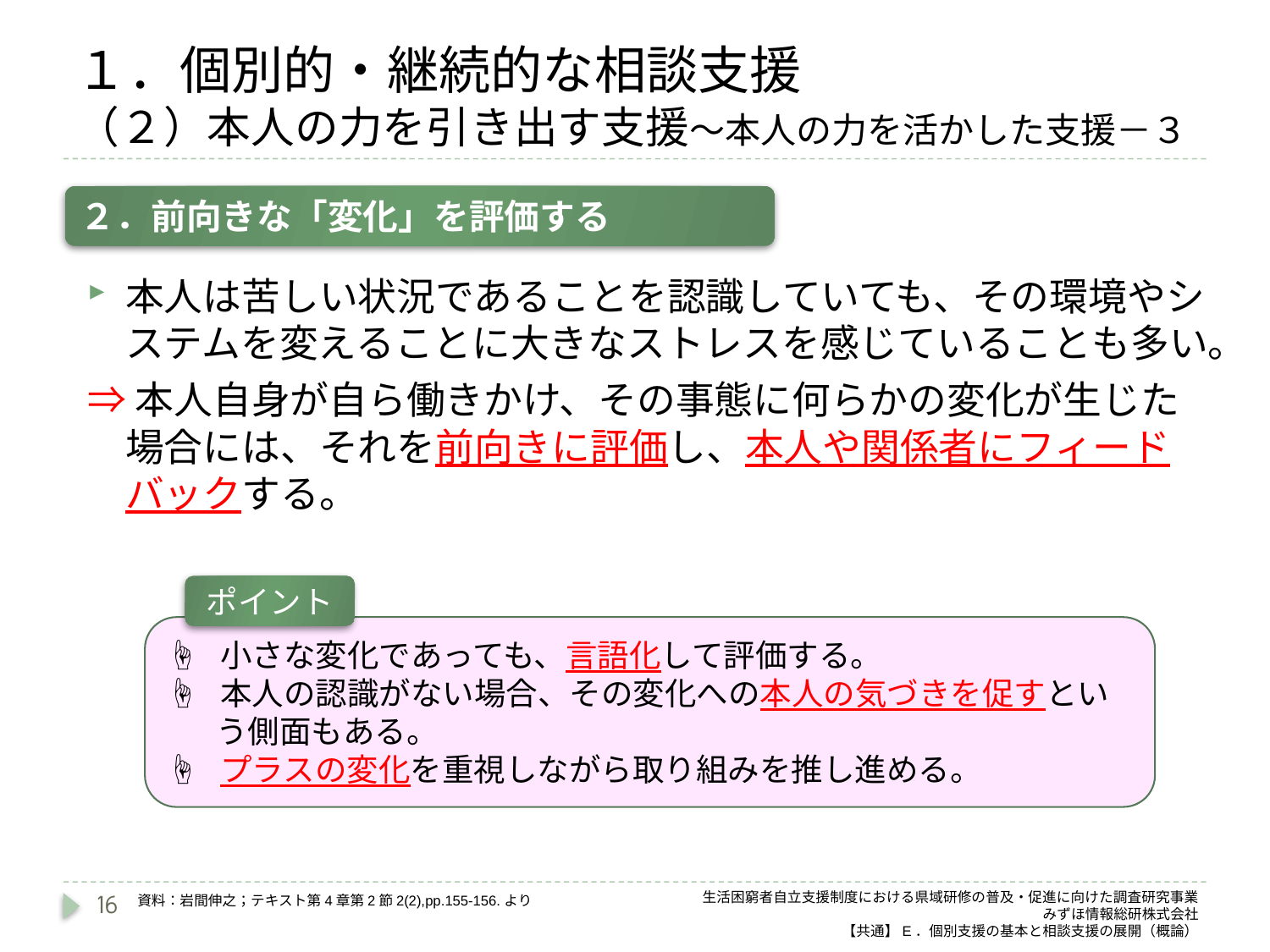

# １．個別的・継続的な相談支援 （２）本人の力を引き出す支援～本人の力を活かした支援－３
２．前向きな「変化」を評価する
本人は苦しい状況であることを認識していても、その環境やシステムを変えることに大きなストレスを感じていることも多い。
⇒本人自身が自ら働きかけ、その事態に何らかの変化が生じた場合には、それを前向きに評価し、本人や関係者にフィードバックする。

ポイント
☝  小さな変化であっても、言語化して評価する。
☝  本人の認識がない場合、その変化への本人の気づきを促すという側面もある。
☝  プラスの変化を重視しながら取り組みを推し進める。
16
生活困窮者自立支援制度における県域研修の普及・促進に向けた調査研究事業
みずほ情報総研株式会社
【共通】E．個別支援の基本と相談支援の展開（概論）

資料：岩間伸之；テキスト第4章第2節2(2),pp.155-156.より